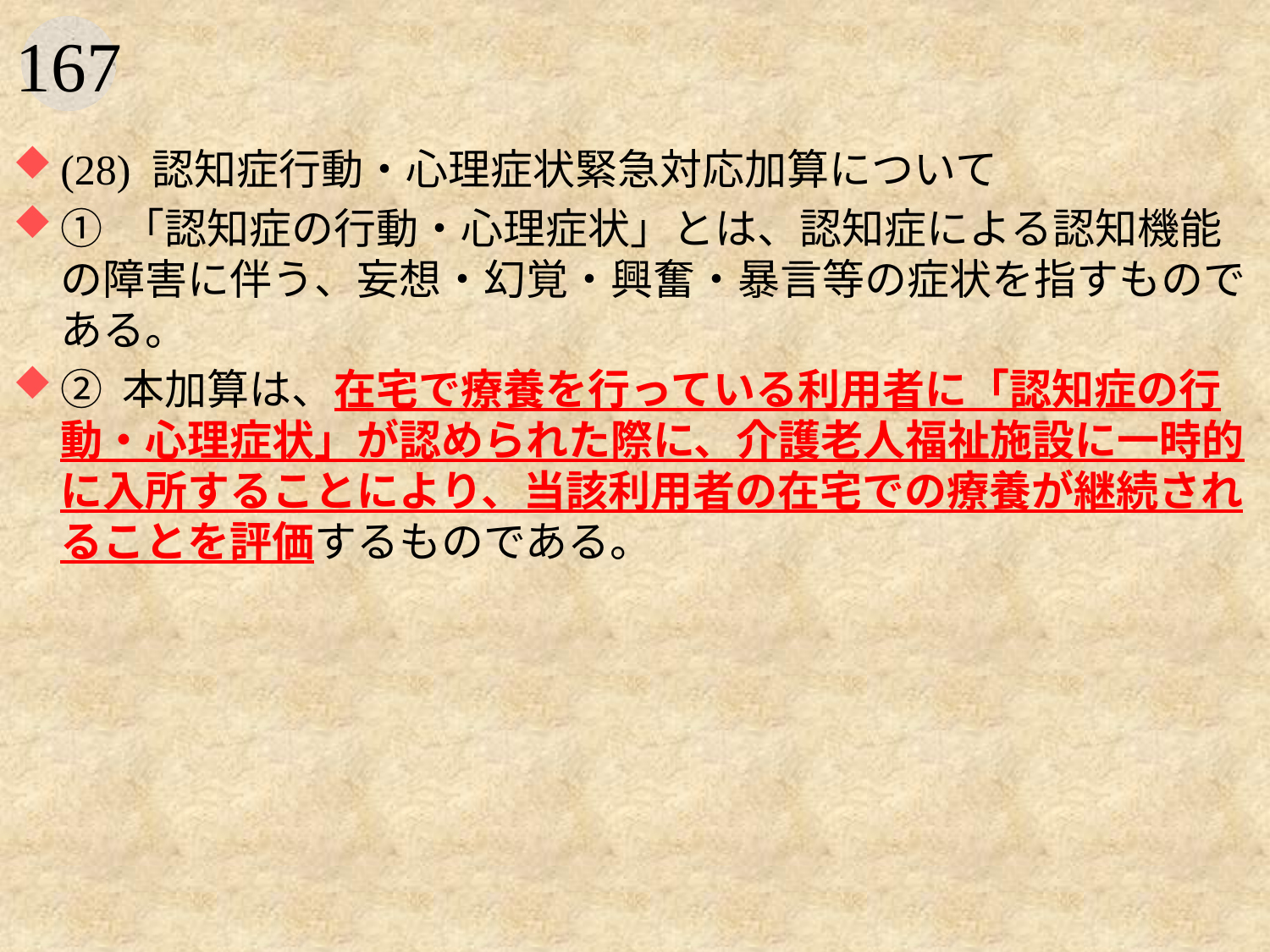

#
(28) 認知症行動・心理症状緊急対応加算について
① 「認知症の行動・心理症状」とは、認知症による認知機能の障害に伴う、妄想・幻覚・興奮・暴言等の症状を指すものである。
② 本加算は、在宅で療養を行っている利用者に「認知症の行動・心理症状」が認められた際に、介護老人福祉施設に一時的に入所することにより、当該利用者の在宅での療養が継続されることを評価するものである。